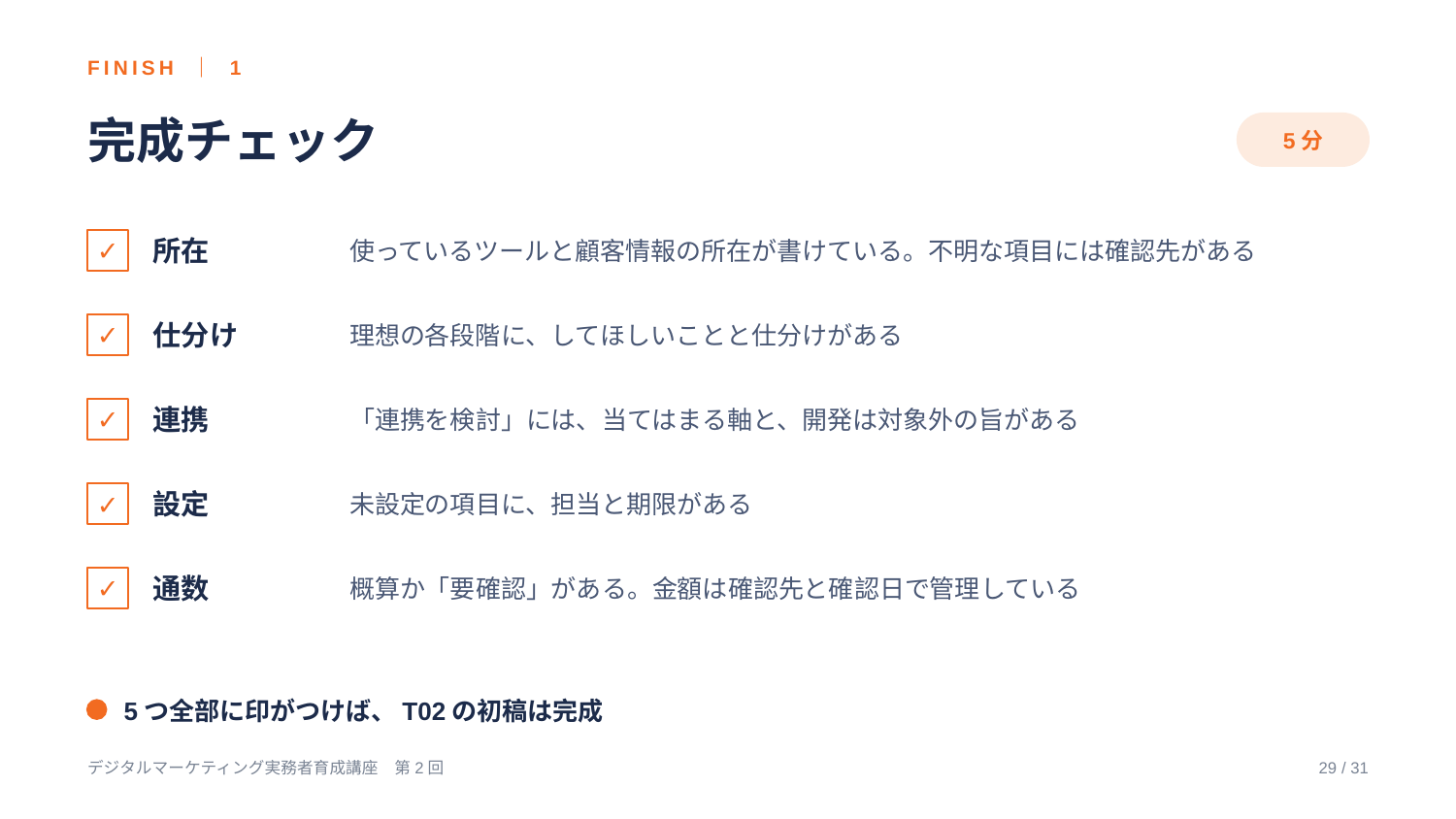

FINISH ｜ 1
完成チェック

5分
所在
使っているツールと顧客情報の所在が書けている。不明な項目には確認先がある
✓

仕分け
理想の各段階に、してほしいことと仕分けがある
✓

連携
「連携を検討」には、当てはまる軸と、開発は対象外の旨がある
✓

設定
未設定の項目に、担当と期限がある
✓

通数
概算か「要確認」がある。金額は確認先と確認日で管理している
✓

5つ全部に印がつけば、T02の初稿は完成

デジタルマーケティング実務者育成講座　第2回
29 / 31